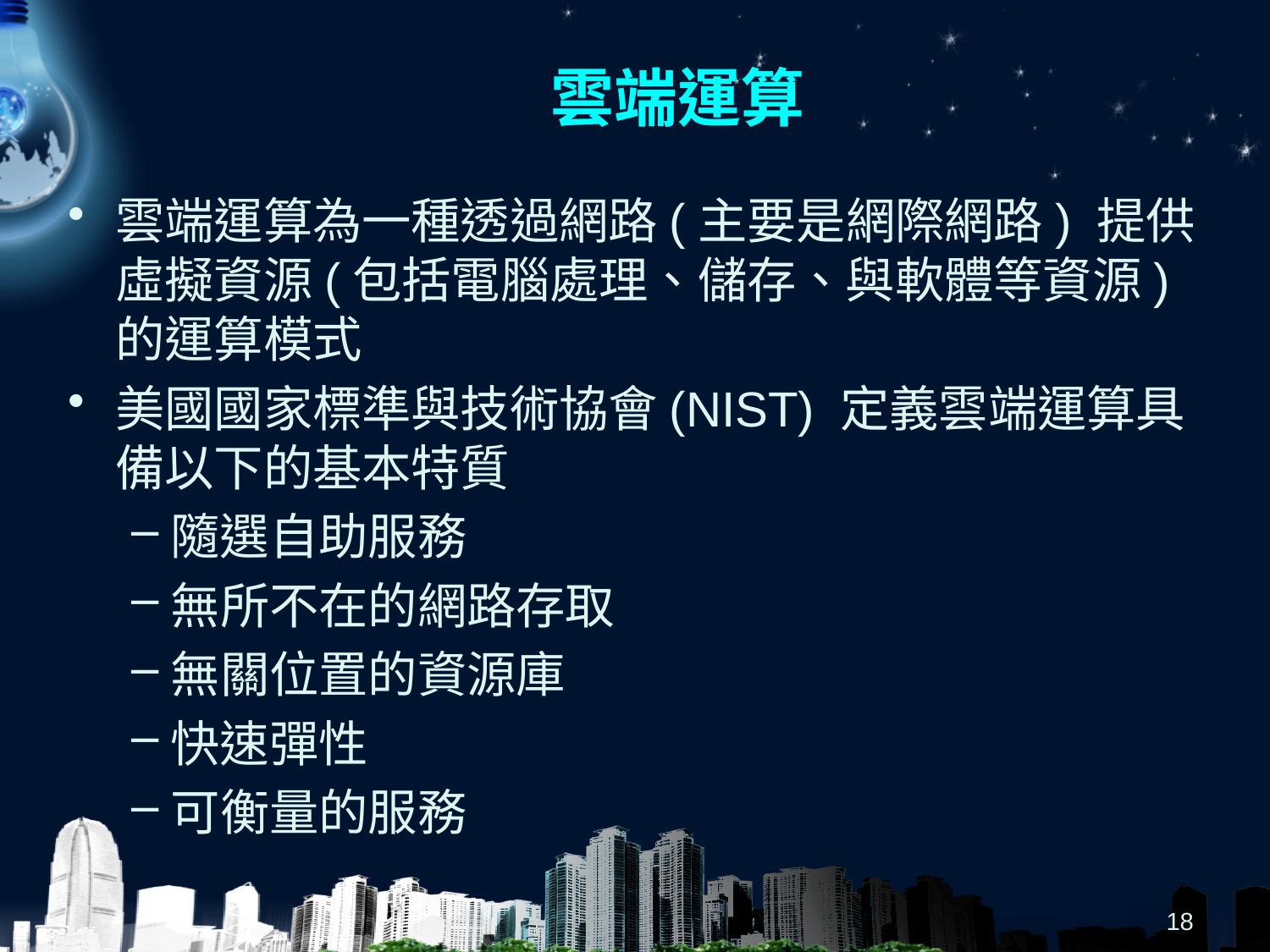

# 雲端運算
雲端運算為一種透過網路(主要是網際網路) 提供虛擬資源(包括電腦處理、儲存、與軟體等資源) 的運算模式
美國國家標準與技術協會(NIST) 定義雲端運算具備以下的基本特質
隨選自助服務
無所不在的網路存取
無關位置的資源庫
快速彈性
可衡量的服務
18